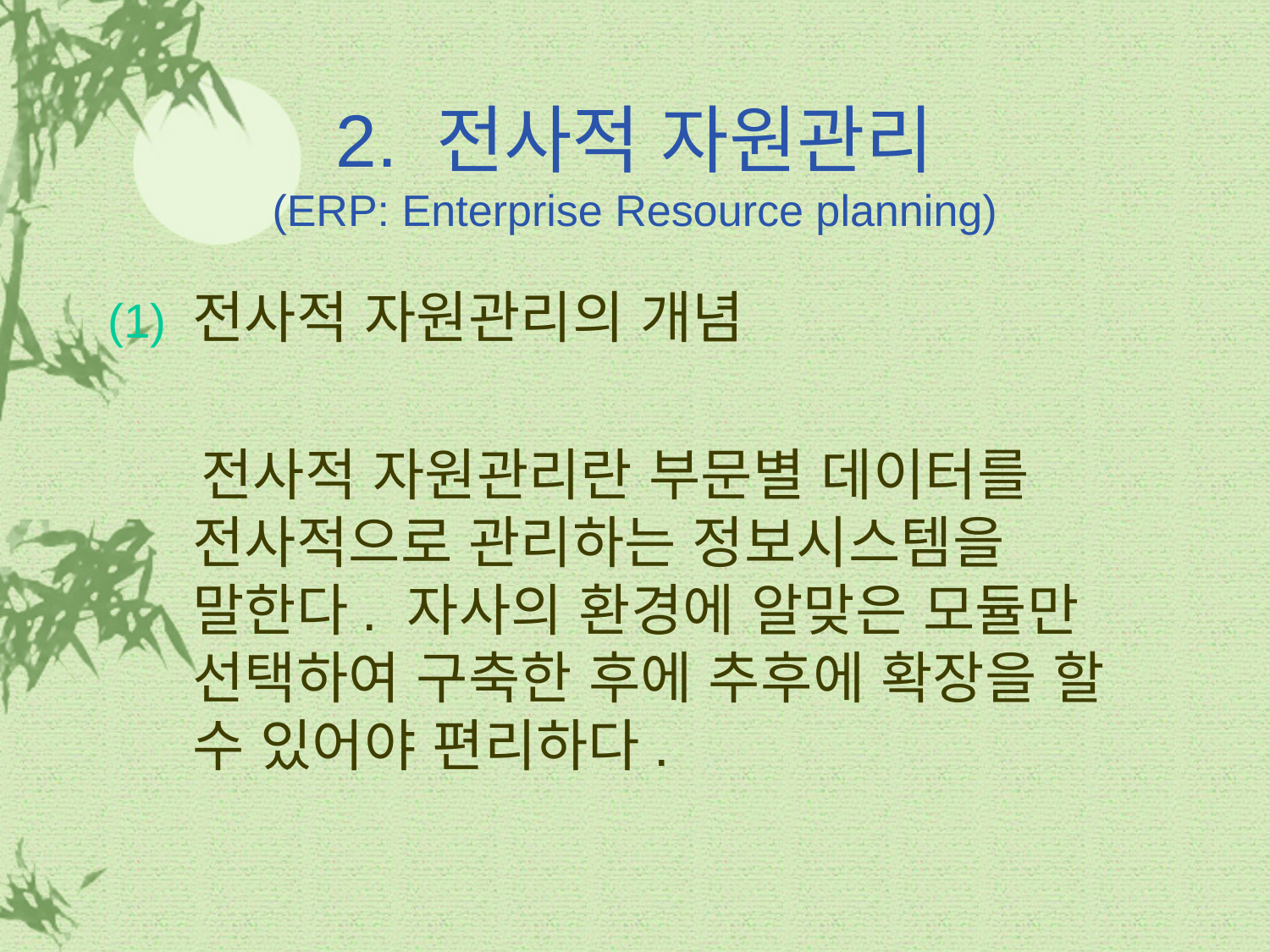

# 2. 전사적 자원관리 (ERP: Enterprise Resource planning)
전사적 자원관리의 개념

     전사적 자원관리란 부문별 데이터를 전사적으로 관리하는 정보시스템을 말한다. 자사의 환경에 알맞은 모듈만 선택하여 구축한 후에 추후에 확장을 할 수 있어야 편리하다.